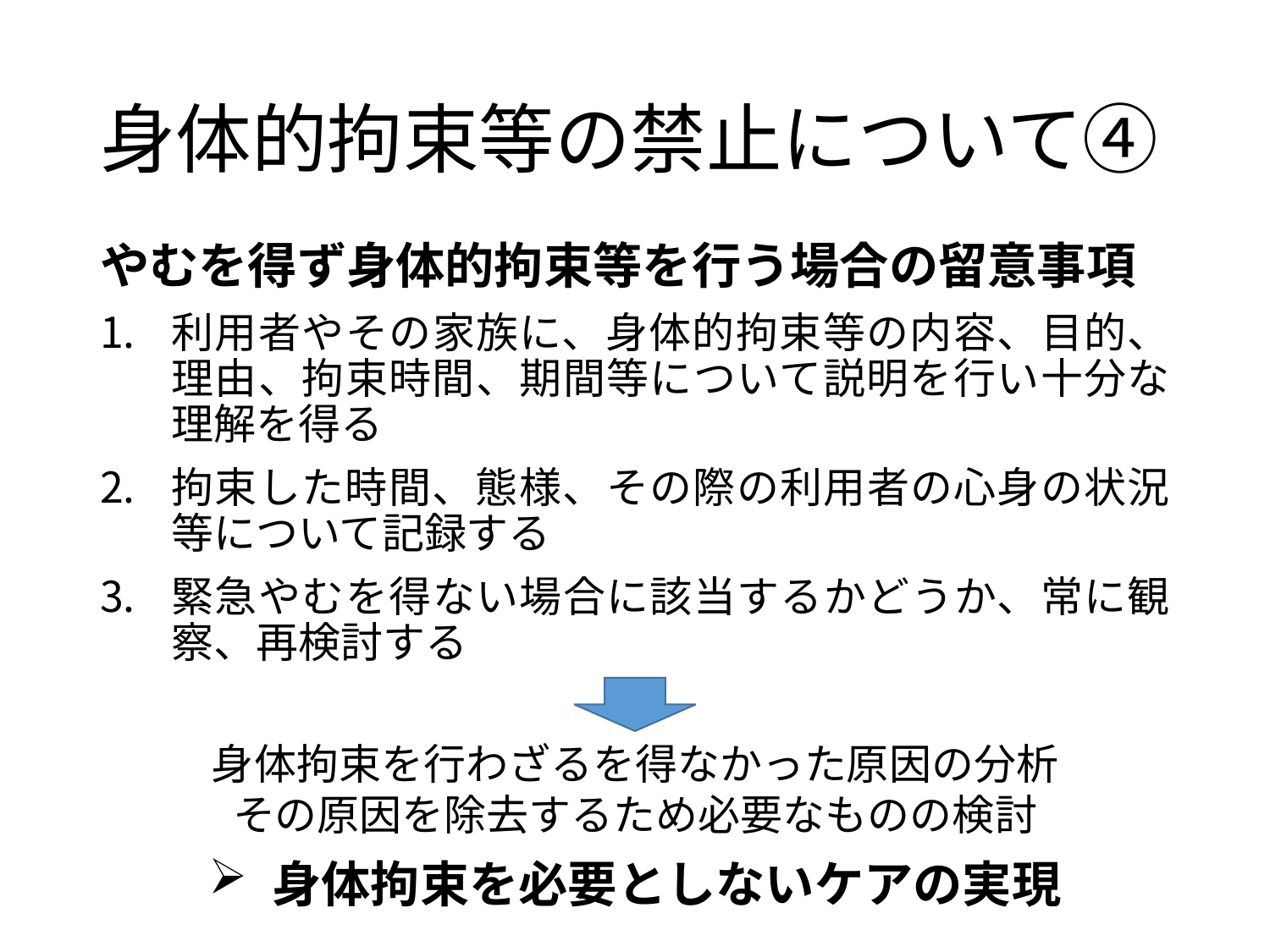

# 身体的拘束等の禁止について④
やむを得ず身体的拘束等を行う場合の留意事項
利用者やその家族に、身体的拘束等の内容、目的、理由、拘束時間、期間等について説明を行い十分な理解を得る
拘束した時間、態様、その際の利用者の心身の状況等について記録する
緊急やむを得ない場合に該当するかどうか、常に観察、再検討する

身体拘束を行わざるを得なかった原因の分析
その原因を除去するため必要なものの検討
身体拘束を必要としないケアの実現